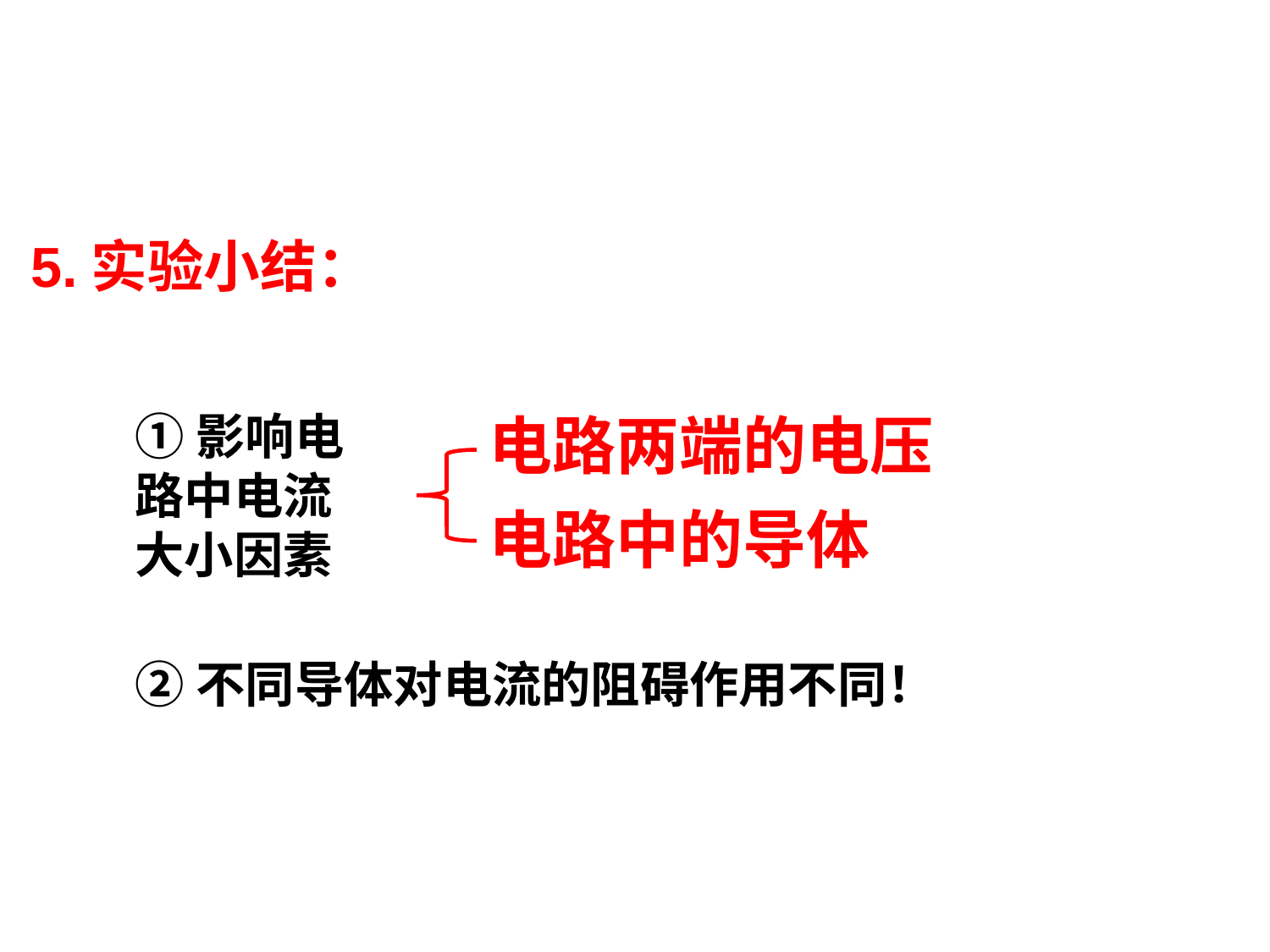

# 5.实验小结：
①影响电路中电流大小因素
电路两端的电压

电路中的导体
②不同导体对电流的阻碍作用不同！